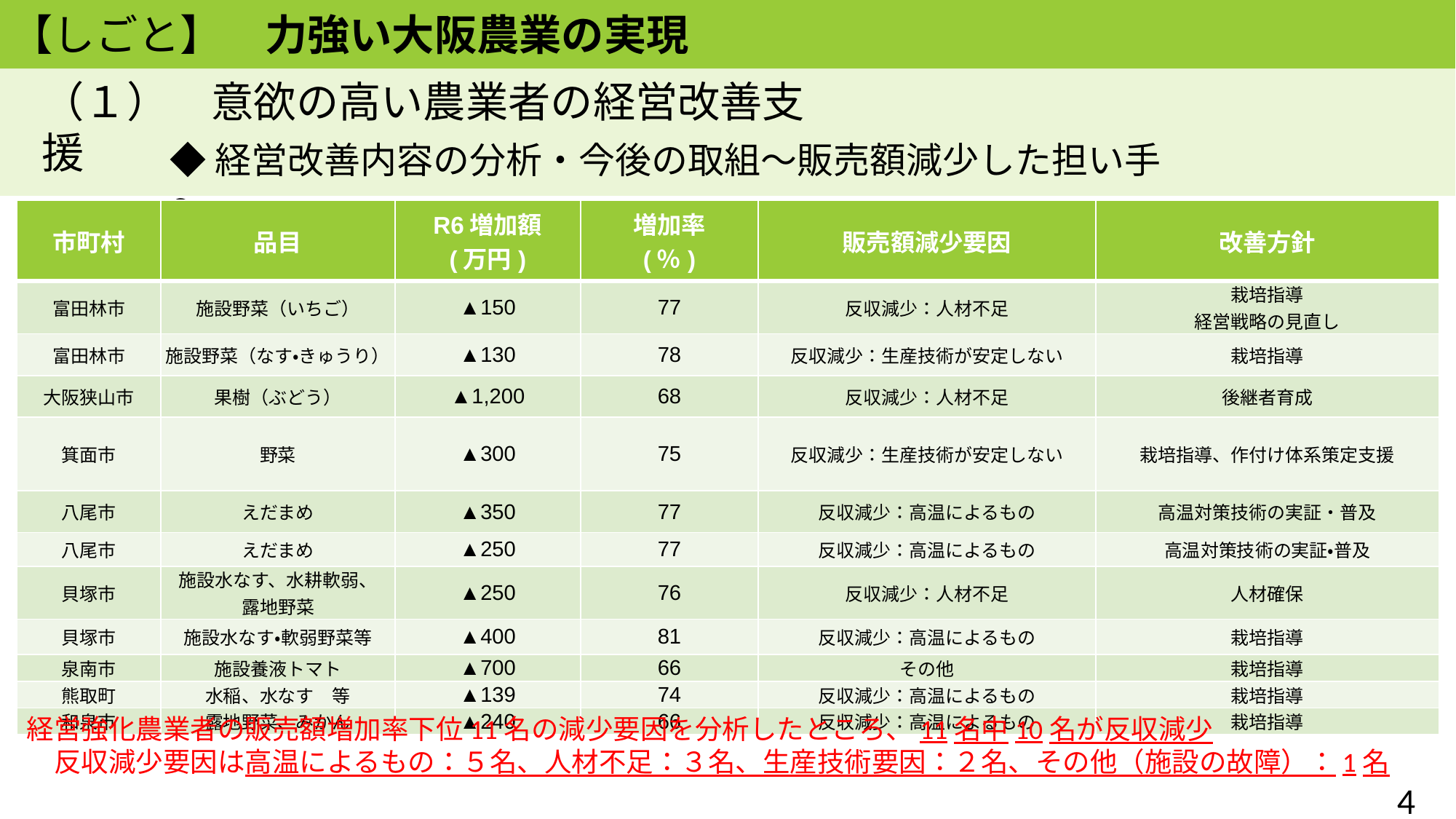

【しごと】　力強い大阪農業の実現

（１）　意欲の高い農業者の経営改善支援
◆経営改善内容の分析・今後の取組～販売額減少した担い手～
| 市町村 | 品目 | R6増加額 (万円) | 増加率 (％) | 販売額減少要因 | 改善方針 |
| --- | --- | --- | --- | --- | --- |
| 富田林市 | 施設野菜（いちご） | ▲150 | 77 | 反収減少：人材不足 | 栽培指導 経営戦略の見直し |
| 富田林市 | 施設野菜（なす・きゅうり） | ▲130 | 78 | 反収減少：生産技術が安定しない | 栽培指導 |
| 大阪狭山市 | 果樹（ぶどう） | ▲1,200 | 68 | 反収減少：人材不足 | 後継者育成 |
| 箕面市 | 野菜 | ▲300 | 75 | 反収減少：生産技術が安定しない | 栽培指導、作付け体系策定支援 |
| 八尾市 | えだまめ | ▲350 | 77 | 反収減少：高温によるもの | 高温対策技術の実証・普及 |
| 八尾市 | えだまめ | ▲250 | 77 | 反収減少：高温によるもの | 高温対策技術の実証・普及 |
| 貝塚市 | 施設水なす、水耕軟弱、 露地野菜 | ▲250 | 76 | 反収減少：人材不足 | 人材確保 |
| 貝塚市 | 施設水なす・軟弱野菜等 | ▲400 | 81 | 反収減少：高温によるもの | 栽培指導 |
| 泉南市 | 施設養液トマト | ▲700 | 66 | その他 | 栽培指導 |
| 熊取町 | 水稲、水なす　等 | ▲139 | 74 | 反収減少：高温によるもの | 栽培指導 |
| 和泉市 | 露地野菜、みかん | ▲240 | 66 | 反収減少：高温によるもの | 栽培指導 |
経営強化農業者の販売額増加率下位11名の減少要因を分析したところ、11名中10名が反収減少
　反収減少要因は高温によるもの：５名、人材不足：３名、生産技術要因：２名、その他（施設の故障）：1名
4